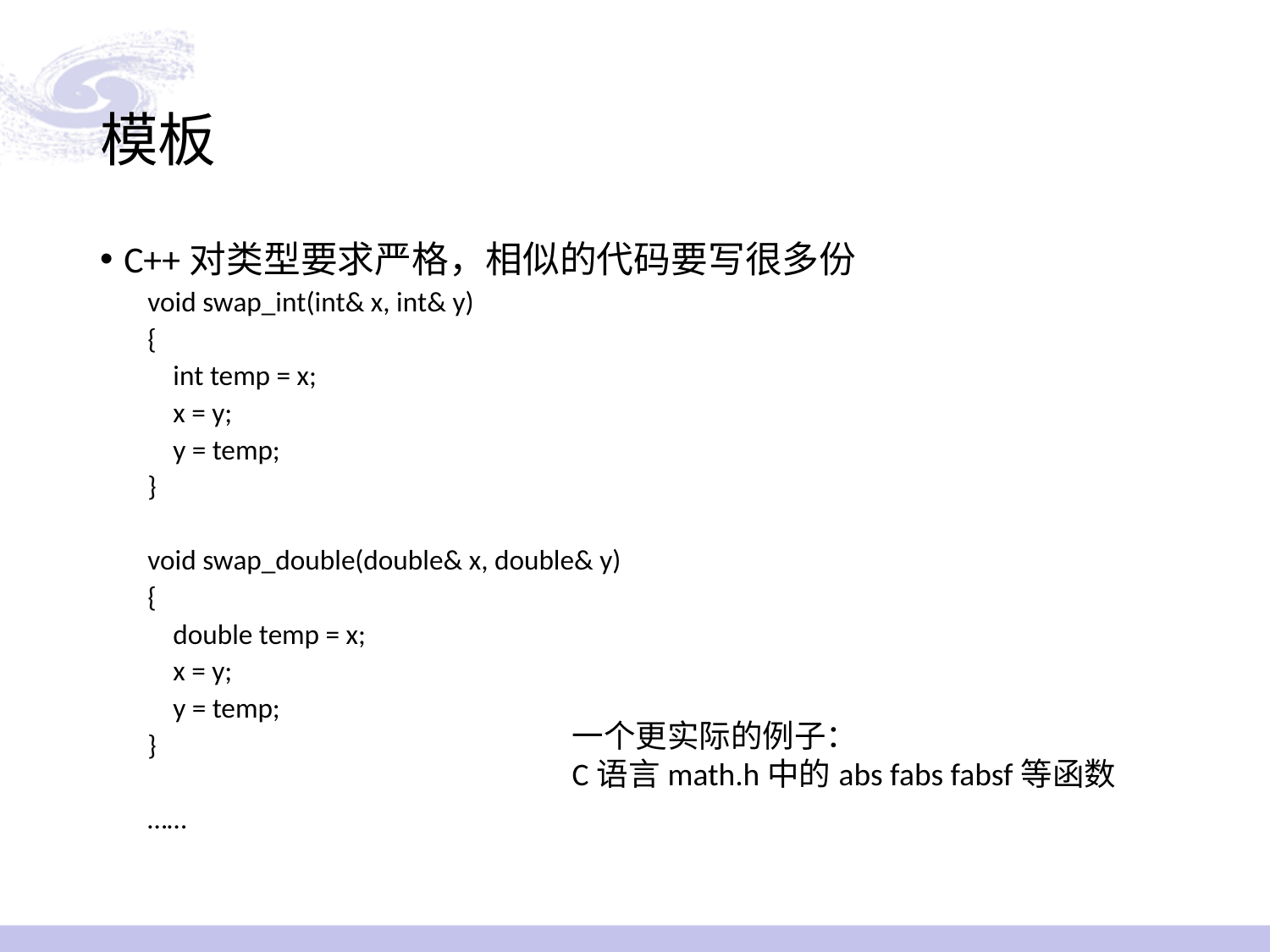

# 模板
C++对类型要求严格，相似的代码要写很多份
void swap_int(int& x, int& y)
{
    int temp = x;
    x = y;
    y = temp;
}

void swap_double(double& x, double& y)
{
    double temp = x;
    x = y;
    y = temp;
}

……
一个更实际的例子：
C语言math.h中的abs fabs fabsf等函数